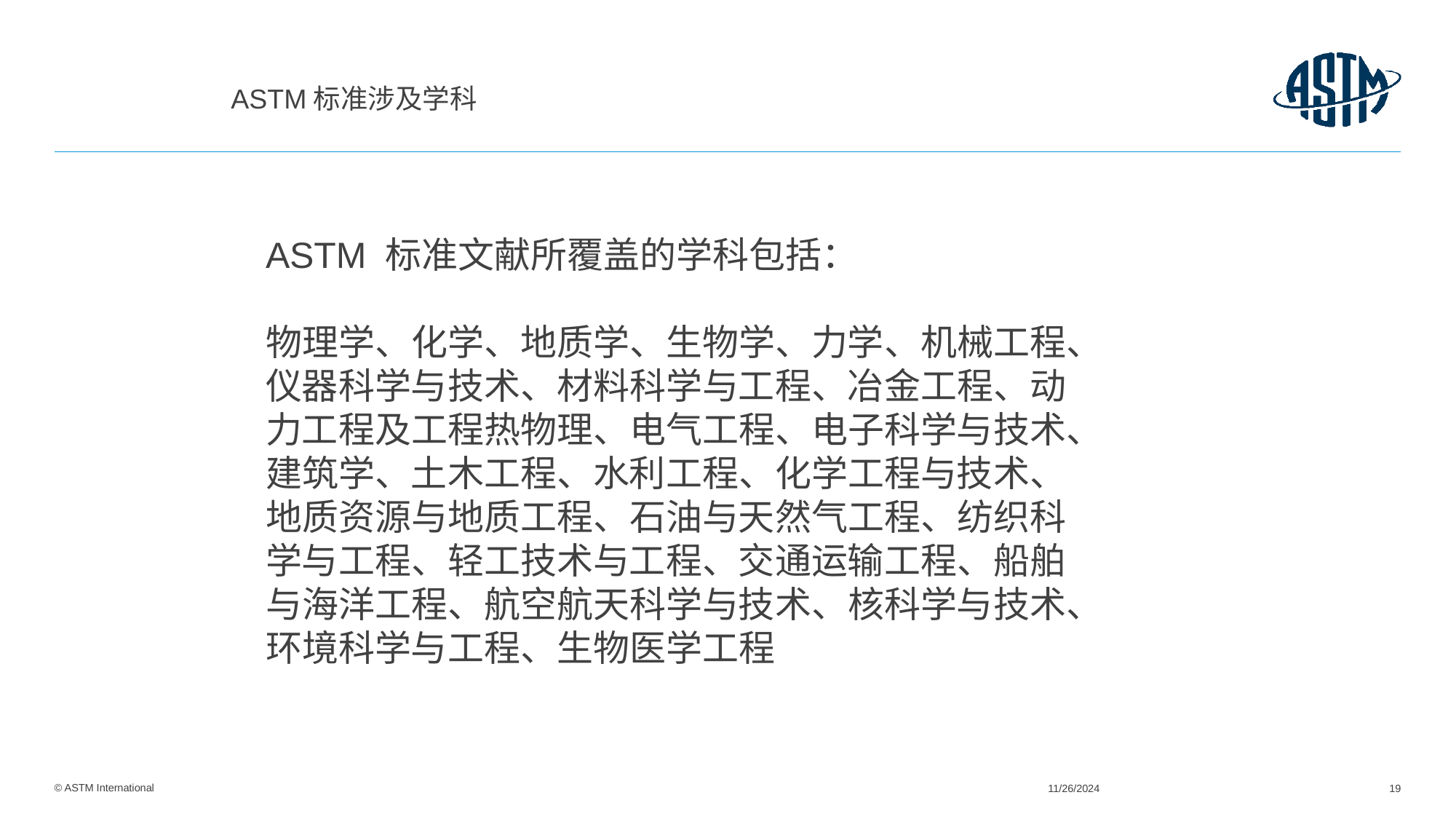

ASTM标准涉及学科
ASTM 标准文献所覆盖的学科包括：

物理学、化学、地质学、生物学、力学、机械工程、仪器科学与技术、材料科学与工程、冶金工程、动力工程及工程热物理、电气工程、电子科学与技术、建筑学、土木工程、水利工程、化学工程与技术、地质资源与地质工程、石油与天然气工程、纺织科学与工程、轻工技术与工程、交通运输工程、船舶与海洋工程、航空航天科学与技术、核科学与技术、环境科学与工程、生物医学工程
11/26/2024
19